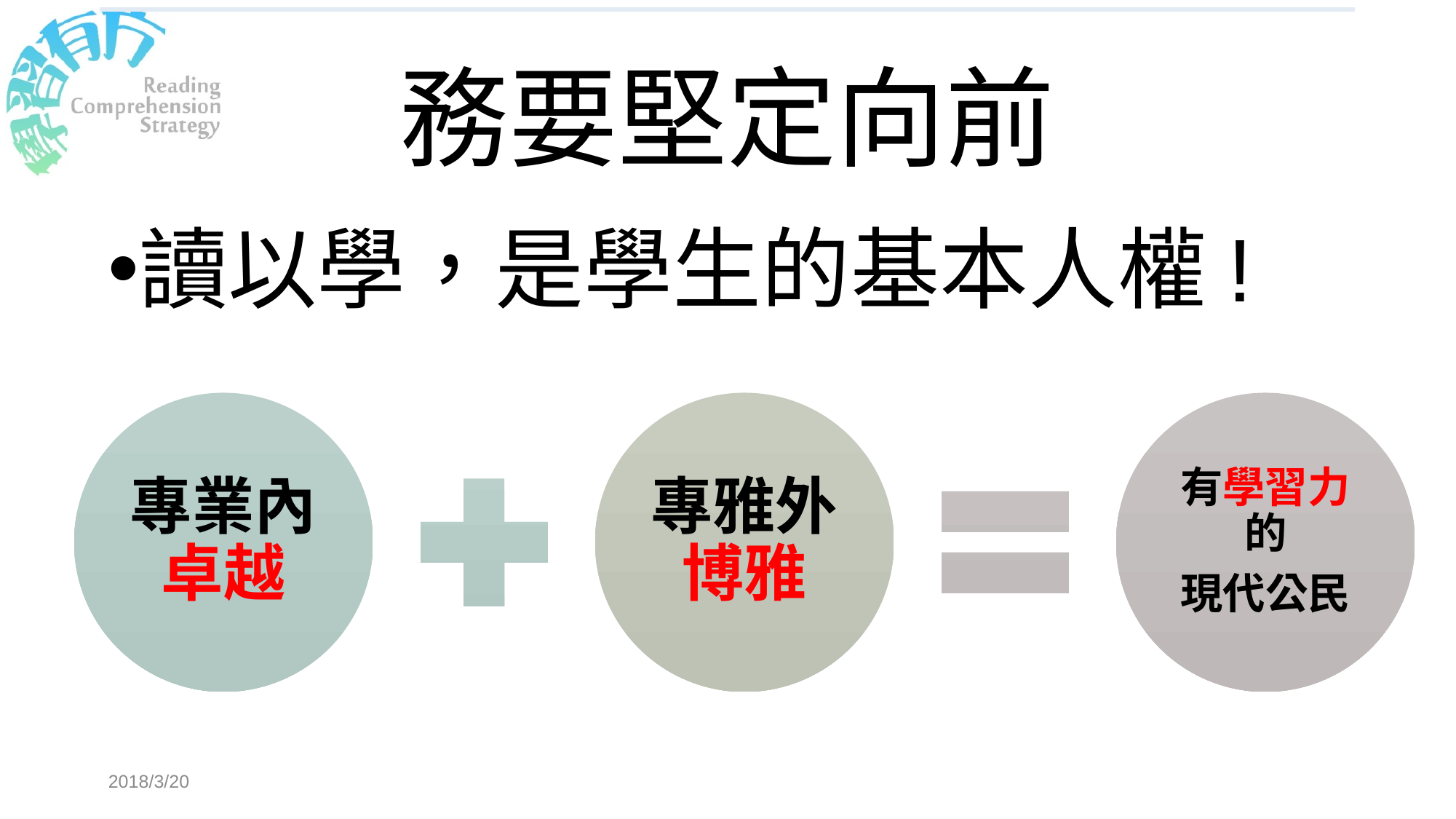

# 務要堅定向前
讀以學，是學生的基本人權!
專業內卓越

專雅外博雅

有學習力的
現代公民
2018/3/20